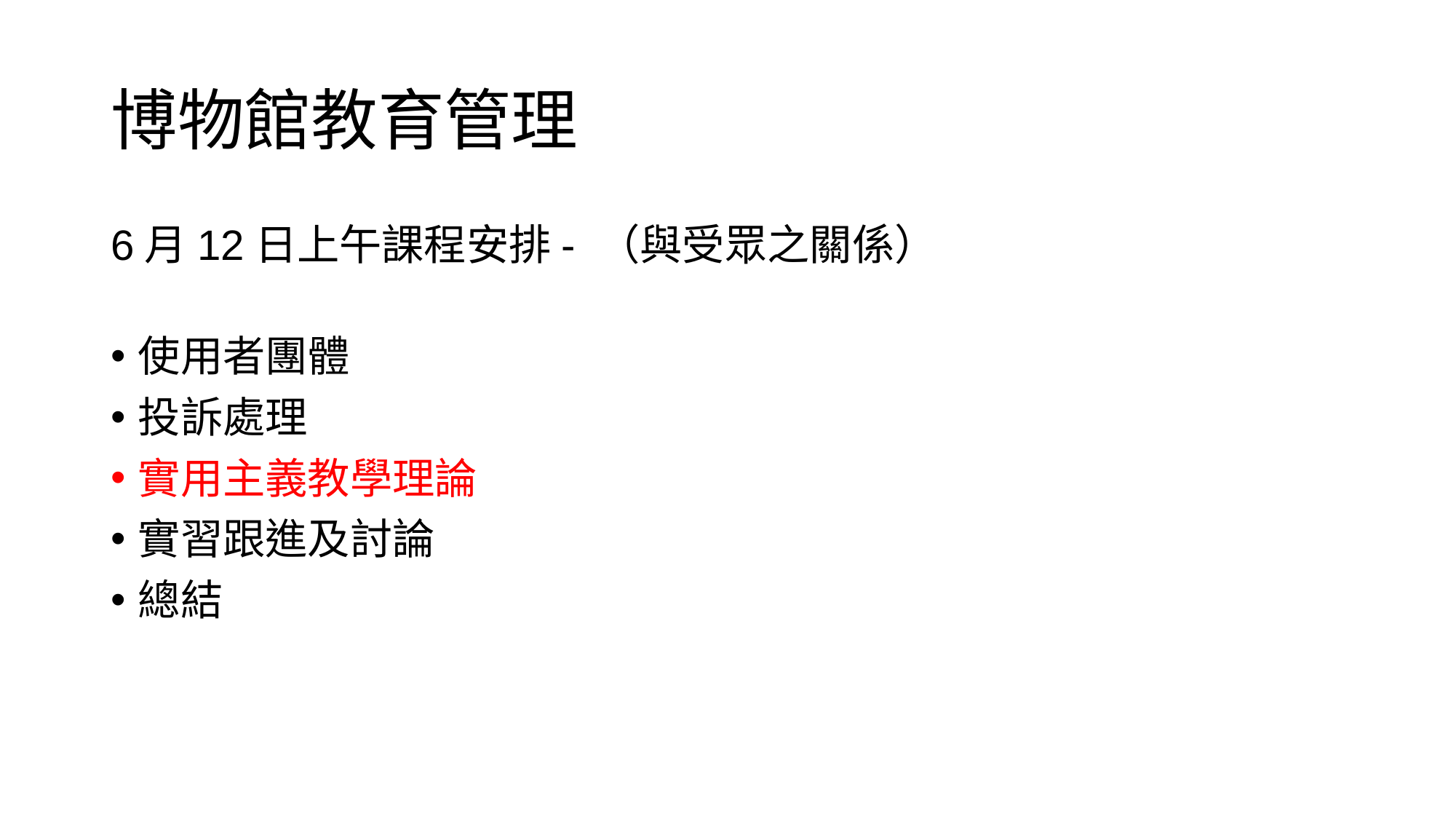

# 博物館教育管理
6月12日上午課程安排- （與受眾之關係）
使用者團體
投訴處理
實用主義教學理論
實習跟進及討論
總結